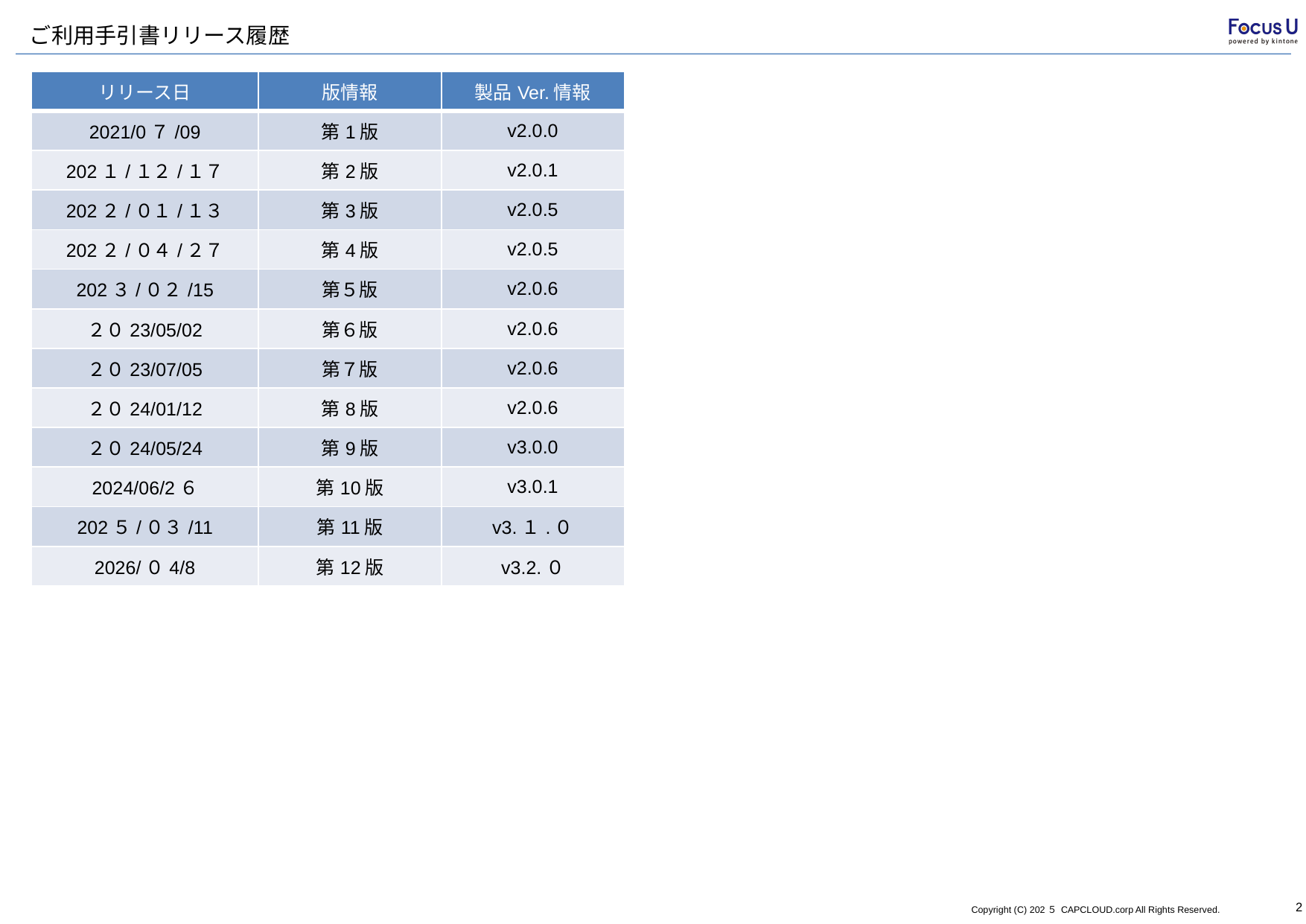

ご利用手引書リリース履歴
| リリース日 | 版情報 | 製品Ver.情報 |
| --- | --- | --- |
| 2021/0７/09 | 第1版 | v2.0.0 |
| 202１/１２/１７ | 第2版 | v2.0.1 |
| 202２/０１/１３ | 第3版 | v2.0.5 |
| 202２/０４/２７ | 第4版 | v2.0.5 |
| 202３/０２/15 | 第５版 | v2.0.6 |
| ２０23/05/02 | 第６版 | v2.0.6 |
| ２０23/07/05 | 第７版 | v2.0.6 |
| ２０24/01/12 | 第8版 | v2.0.6 |
| ２０24/05/24 | 第9版 | v3.0.0 |
| 2024/06/2６ | 第10版 | v3.0.1 |
| 202５/０３/11 | 第11版 | v3.１.０ |
| 2026/０4/8 | 第12版 | v3.2.０ |